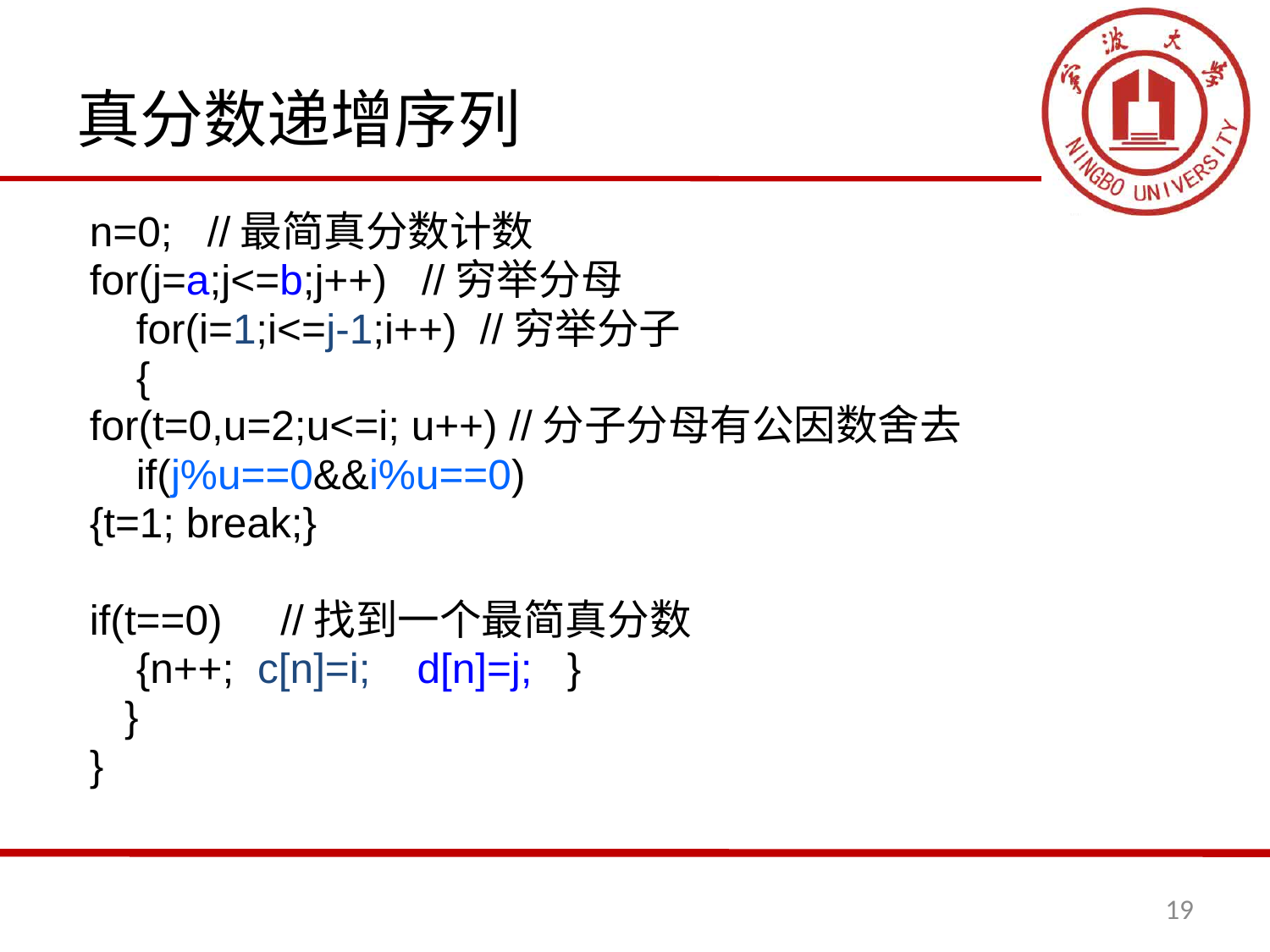

# 真分数递增序列
	n=0;   //最简真分数计数
	for(j=a;j<=b;j++)   //穷举分母
	    for(i=1;i<=j-1;i++)  //穷举分子
	    {
		for(t=0,u=2;u<=i; u++) //分子分母有公因数舍去
		    if(j%u==0&&i%u==0)
 			{t=1; break;}

		if(t==0)     //找到一个最简真分数
 		    {n++;  c[n]=i;    d[n]=j;   }
	   }
	}

19